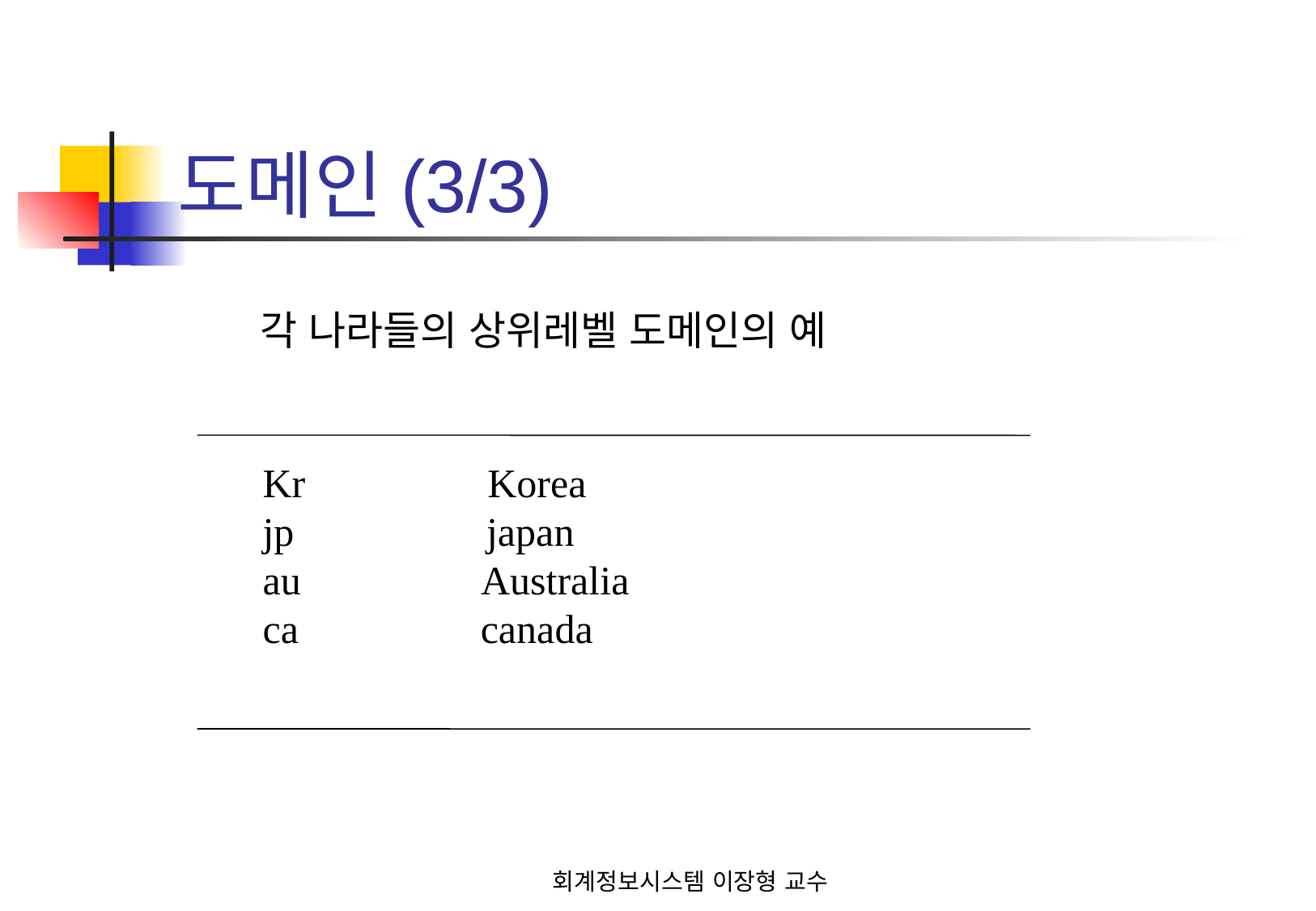

# 도메인(3/3)
각 나라들의 상위레벨 도메인의 예

Kr                  Korea
jp                   japan
au                  Australia
ca                  canada

회계정보시스템 이장형 교수